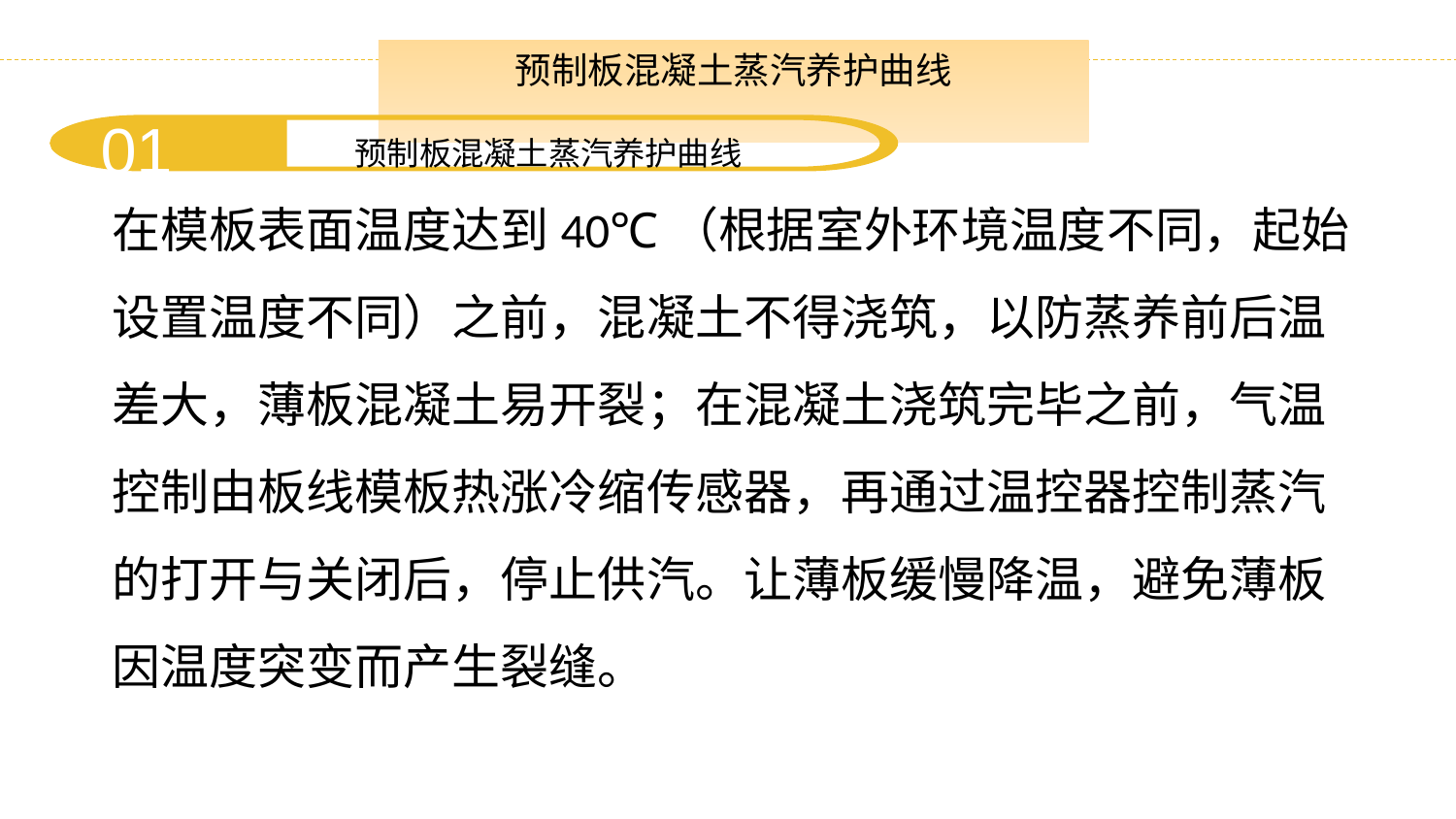

预制板混凝土蒸汽养护曲线

01

预制板混凝土蒸汽养护曲线

在模板表面温度达到40℃（根据室外环境温度不同，起始设置温度不同）之前，混凝土不得浇筑，以防蒸养前后温差大，薄板混凝土易开裂；在混凝土浇筑完毕之前，气温控制由板线模板热涨冷缩传感器，再通过温控器控制蒸汽的打开与关闭后，停止供汽。让薄板缓慢降温，避免薄板因温度突变而产生裂缝。